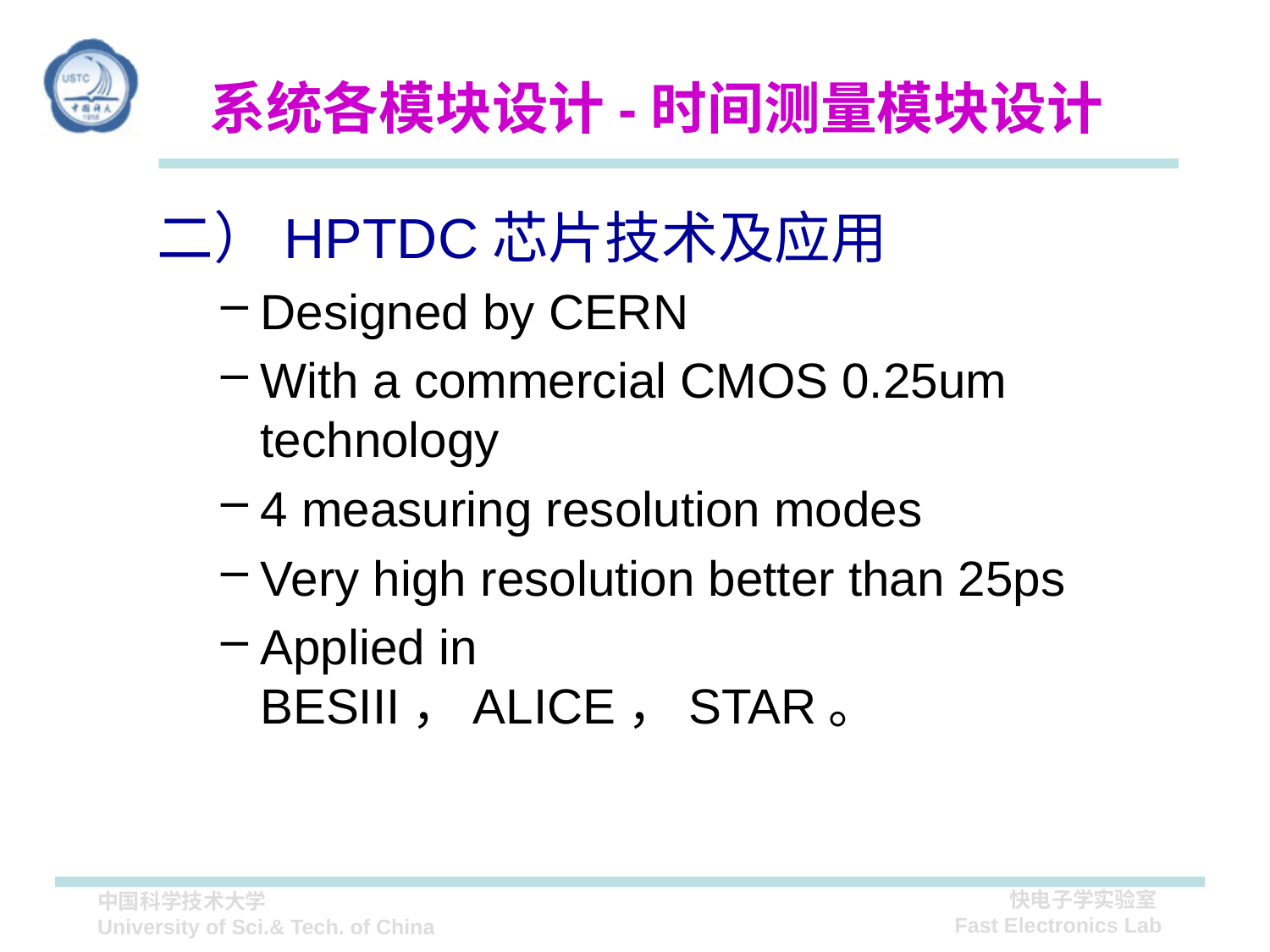

系统各模块设计-时间测量模块设计
二）HPTDC芯片技术及应用
Designed by CERN
With a commercial CMOS 0.25um technology
4 measuring resolution modes
Very high resolution better than 25ps
Applied in BESIII，ALICE，STAR。